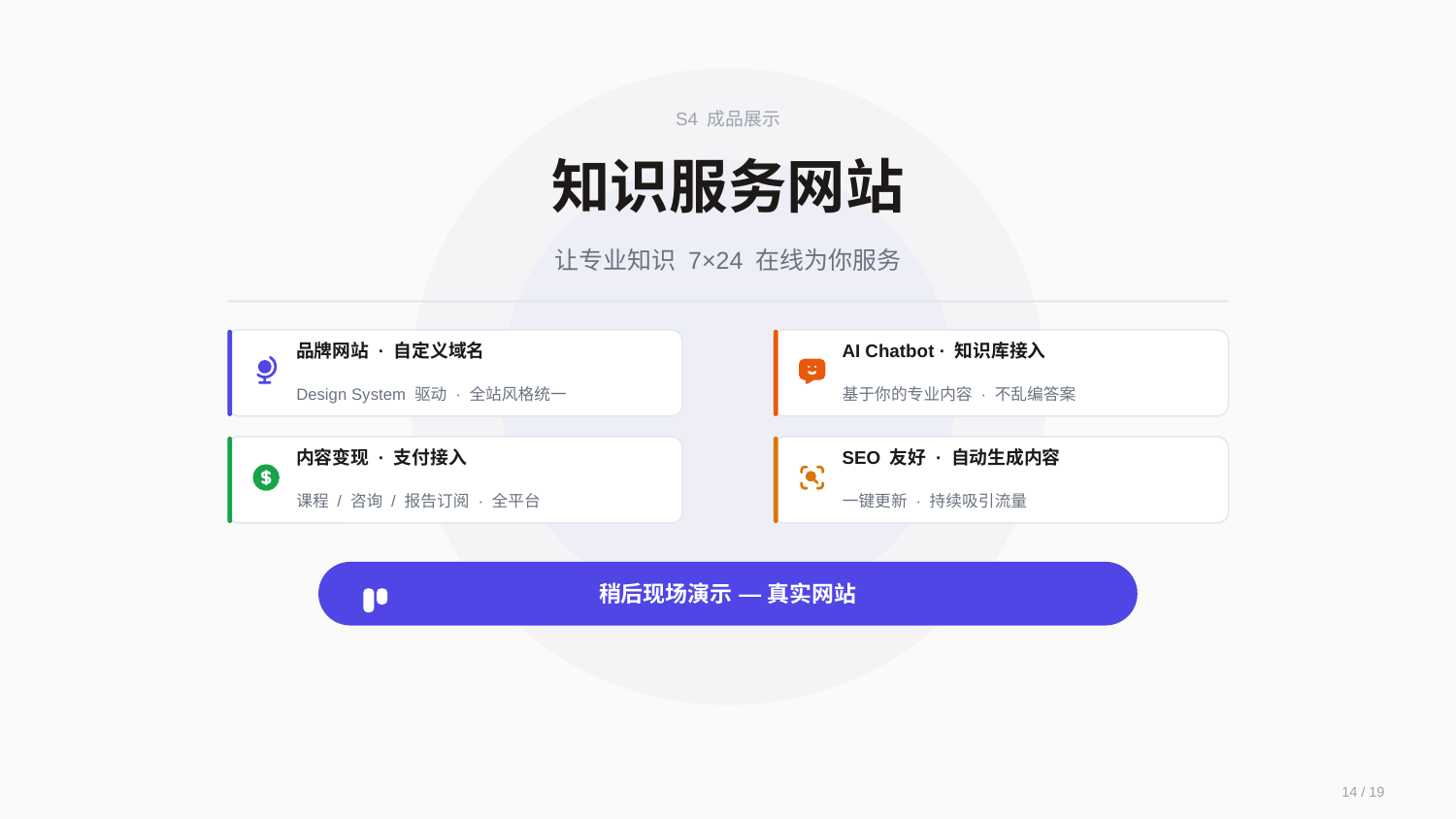

S4 成品展示
知识服务网站

让专业知识 7×24 在线为你服务

品牌网站 · 自定义域名
AI Chatbot · 知识库接入

Design System 驱动 · 全站风格统一
基于你的专业内容 · 不乱编答案

内容变现 · 支付接入
SEO 友好 · 自动生成内容

课程 / 咨询 / 报告订阅 · 全平台
一键更新 · 持续吸引流量

稍后现场演示 — 真实网站

14 / 19